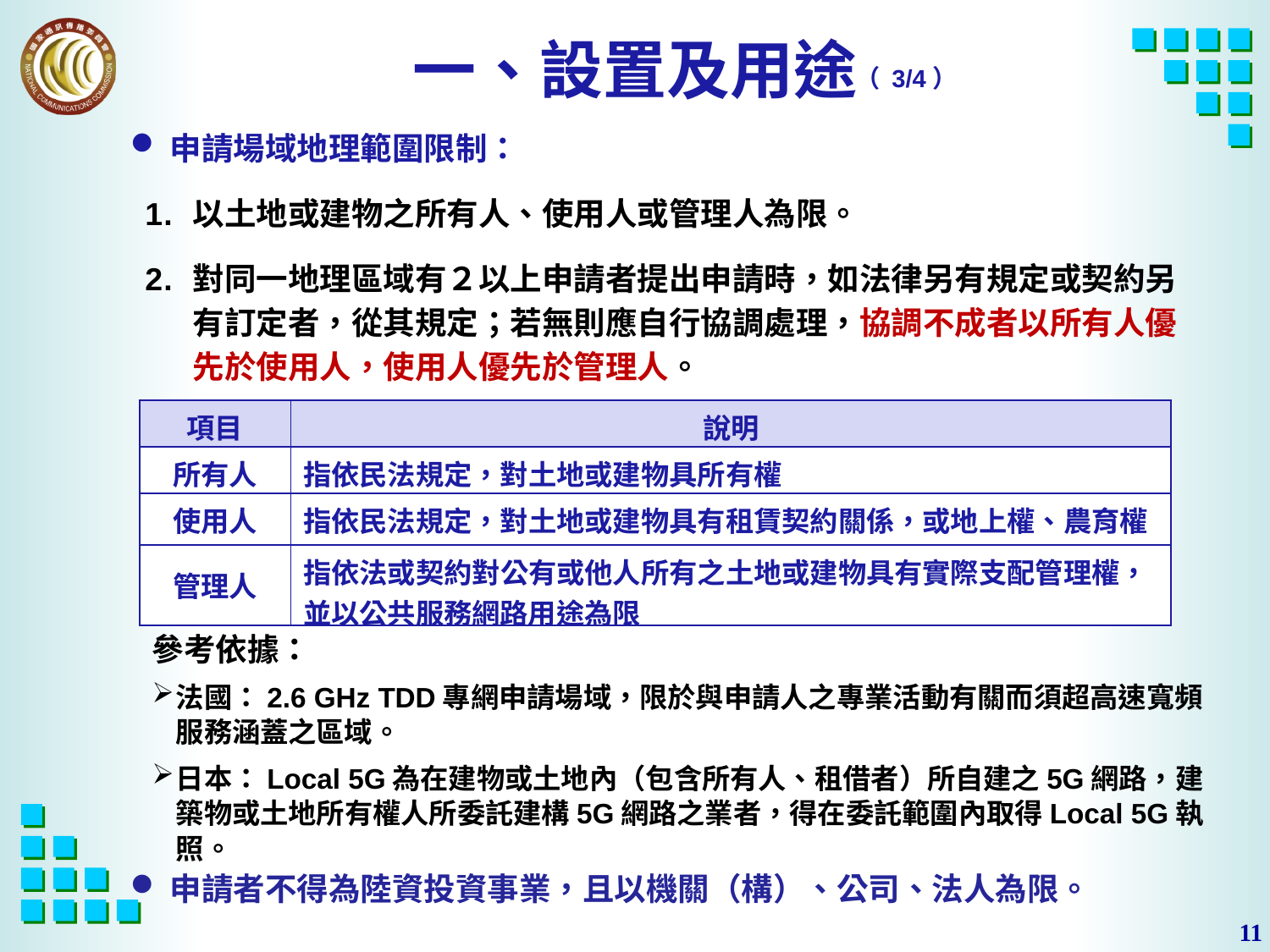

# 一、設置及用途
（ 3/4）
申請場域地理範圍限制：
以土地或建物之所有人、使用人或管理人為限。
對同一地理區域有２以上申請者提出申請時，如法律另有規定或契約另有訂定者，從其規定；若無則應自行協調處理，協調不成者以所有人優先於使用人，使用人優先於管理人。

申請者不得為陸資投資事業，且以機關（構）、公司、法人為限。

| 項目 | 說明 |
| --- | --- |
| 所有人 | 指依民法規定，對土地或建物具所有權 |
| 使用人 | 指依民法規定，對土地或建物具有租賃契約關係，或地上權、農育權 |
| 管理人 | 指依法或契約對公有或他人所有之土地或建物具有實際支配管理權，並以公共服務網路用途為限 |
參考依據：
法國：2.6 GHz TDD專網申請場域，限於與申請人之專業活動有關而須超高速寬頻服務涵蓋之區域。
日本：Local 5G為在建物或土地內（包含所有人、租借者）所自建之5G網路，建築物或土地所有權人所委託建構5G網路之業者，得在委託範圍內取得Local 5G執照。